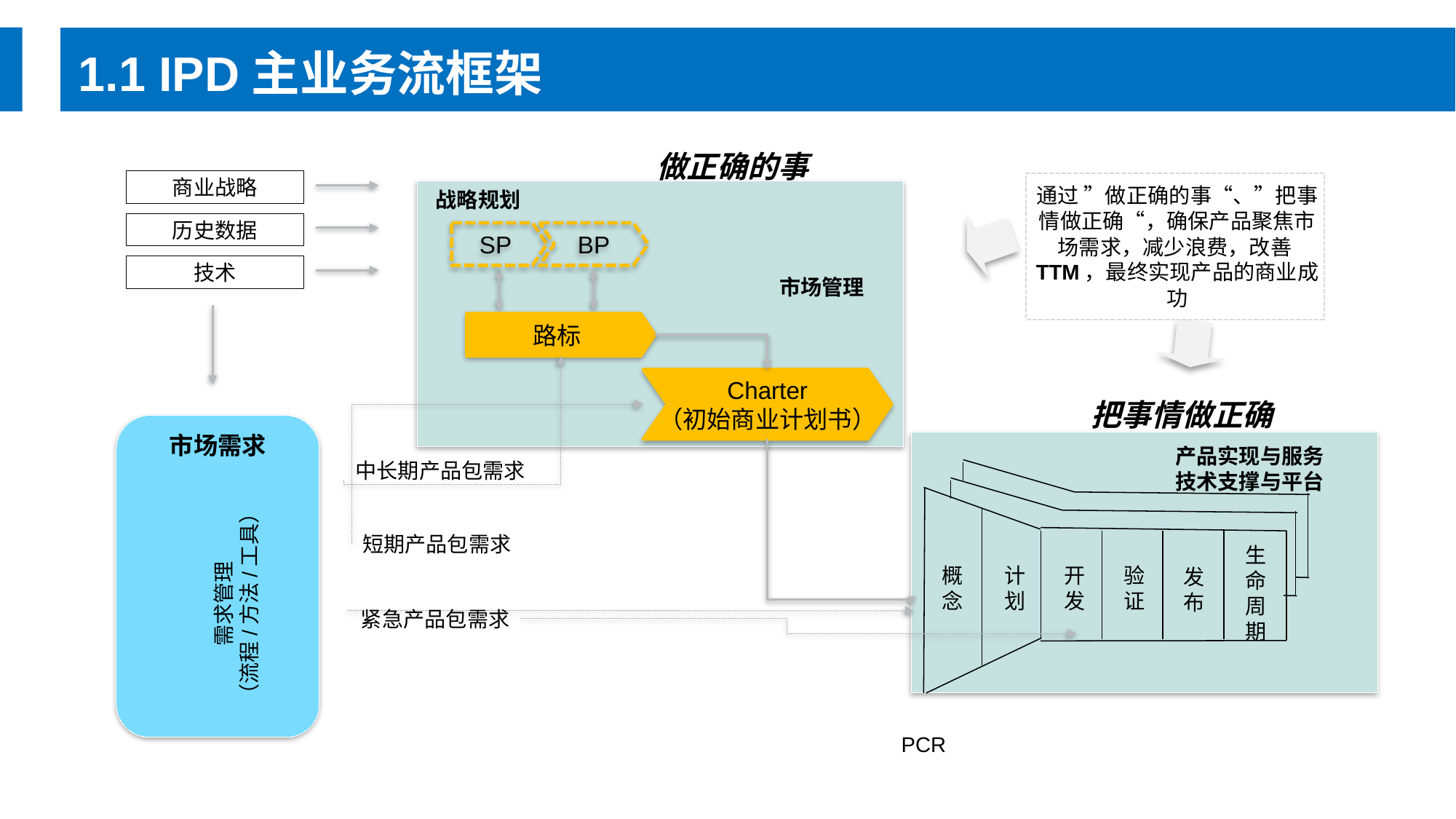

1.1 IPD主业务流框架
做正确的事
商业战略
通过 ”做正确的事“、”把事情做正确“，确保产品聚焦市场需求，减少浪费，改善TTM，最终实现产品的商业成功

战略规划

历史数据
SP
BP
技术
市场管理

路标
Charter
（初始商业计划书）
把事情做正确
市场需求

产品实现与服务
技术支撑与平台
中长期产品包需求
概
念
计
划
开发
验证
生
命
周
期
发布
需求管理
（流程/方法/工具）
短期产品包需求
紧急产品包需求
PCR